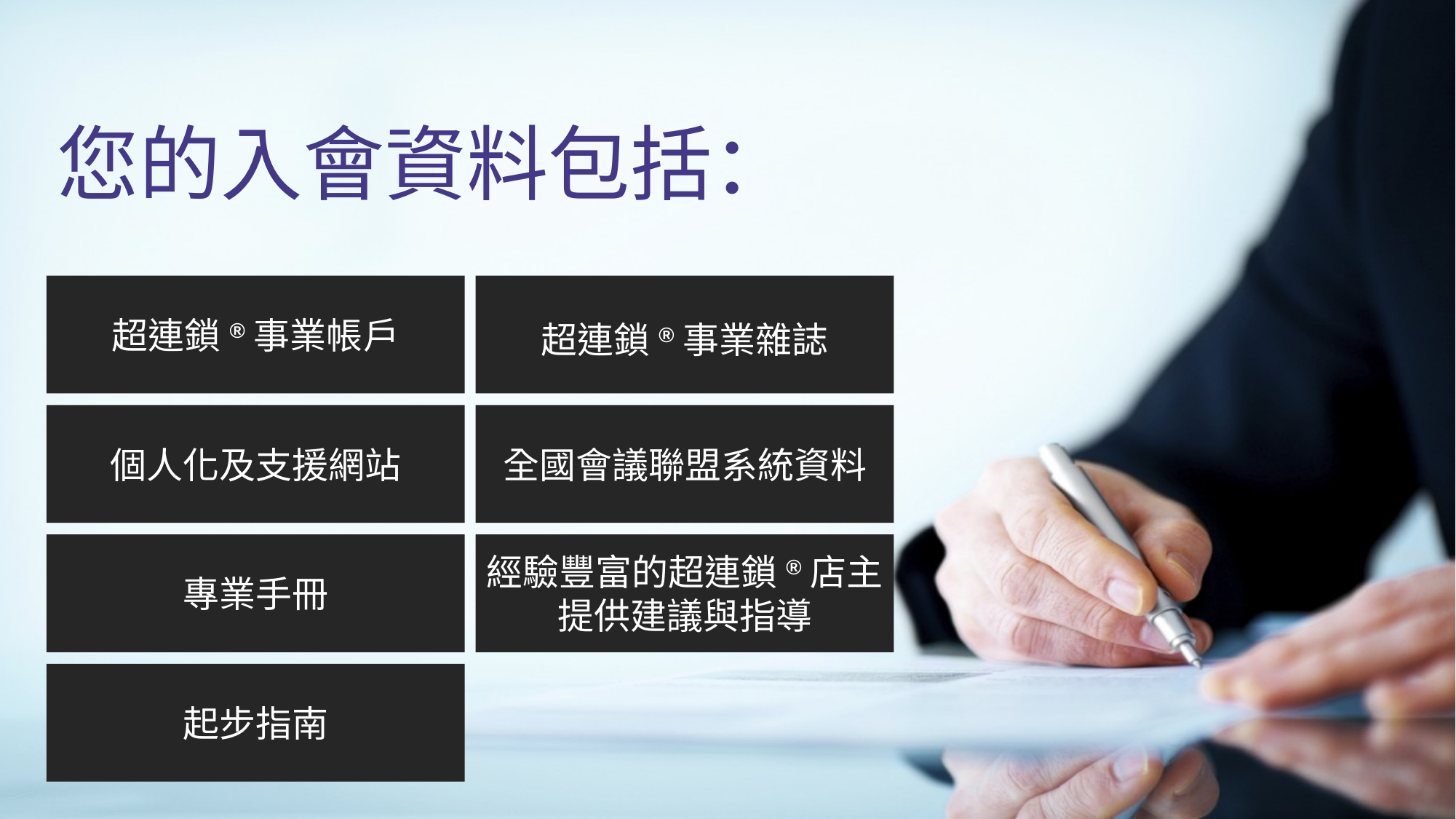

您的入會資料包括：
超連鎖®事業帳戶
超連鎖®事業雜誌
個人化及支援網站
全國會議聯盟系統資料
經驗豐富的超連鎖®店主提供建議與指導
專業手冊
起步指南